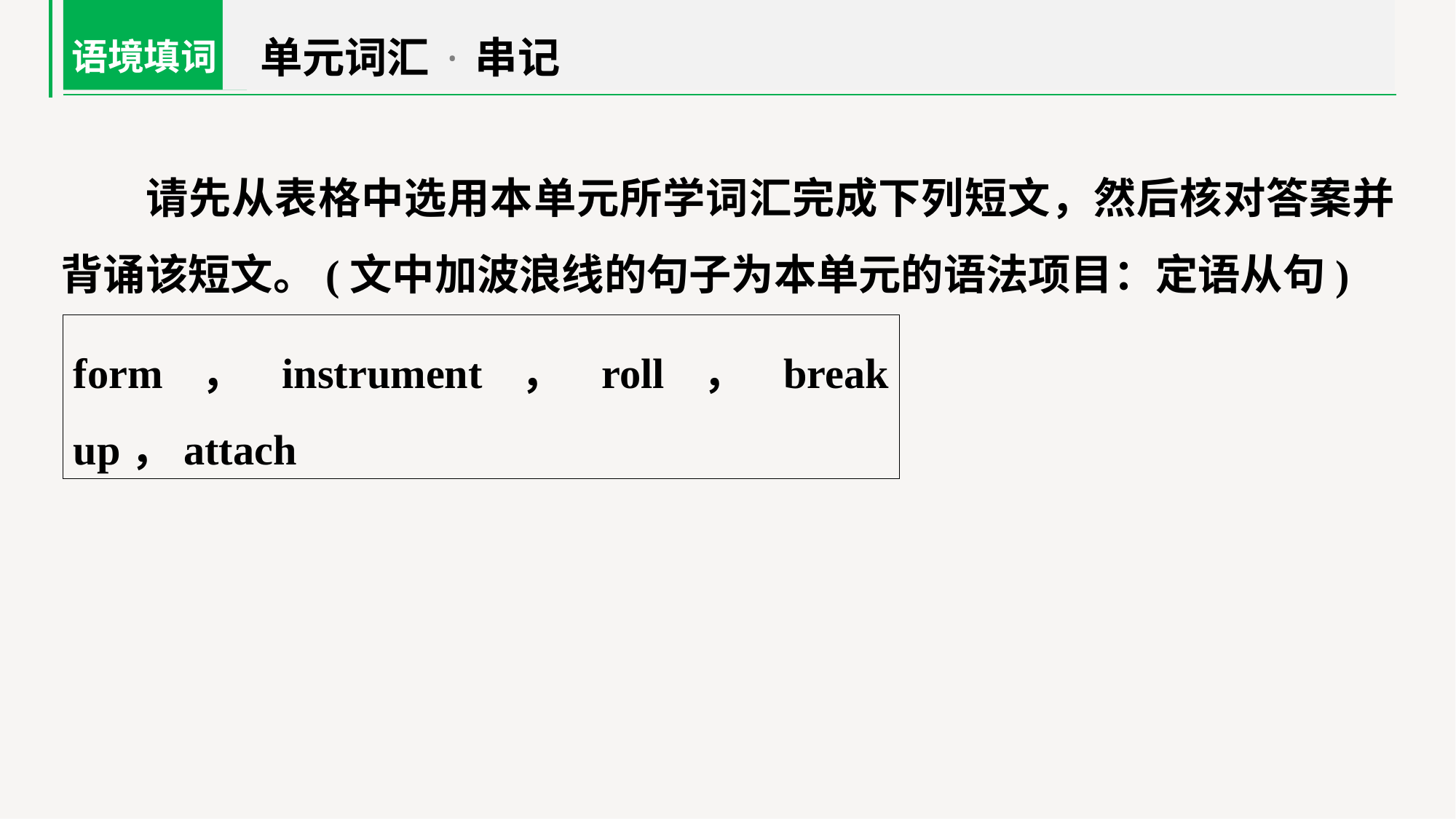

单元词汇·串记
语境填词
请先从表格中选用本单元所学词汇完成下列短文，然后核对答案并背诵该短文。(文中加波浪线的句子为本单元的语法项目：定语从句)
form，instrument，roll，break up，attach